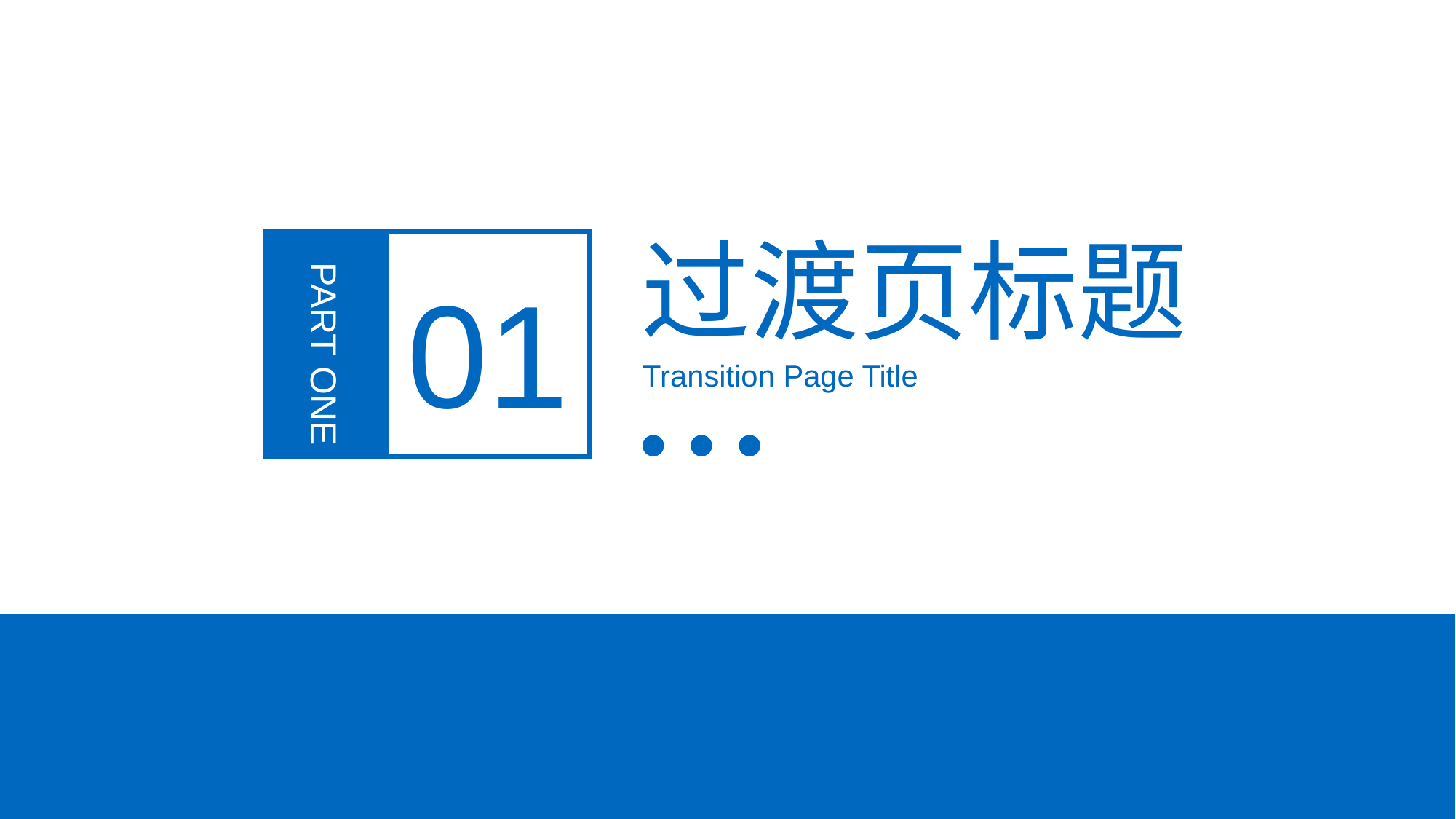

过渡页标题

PART ONE
01
Transition Page Title